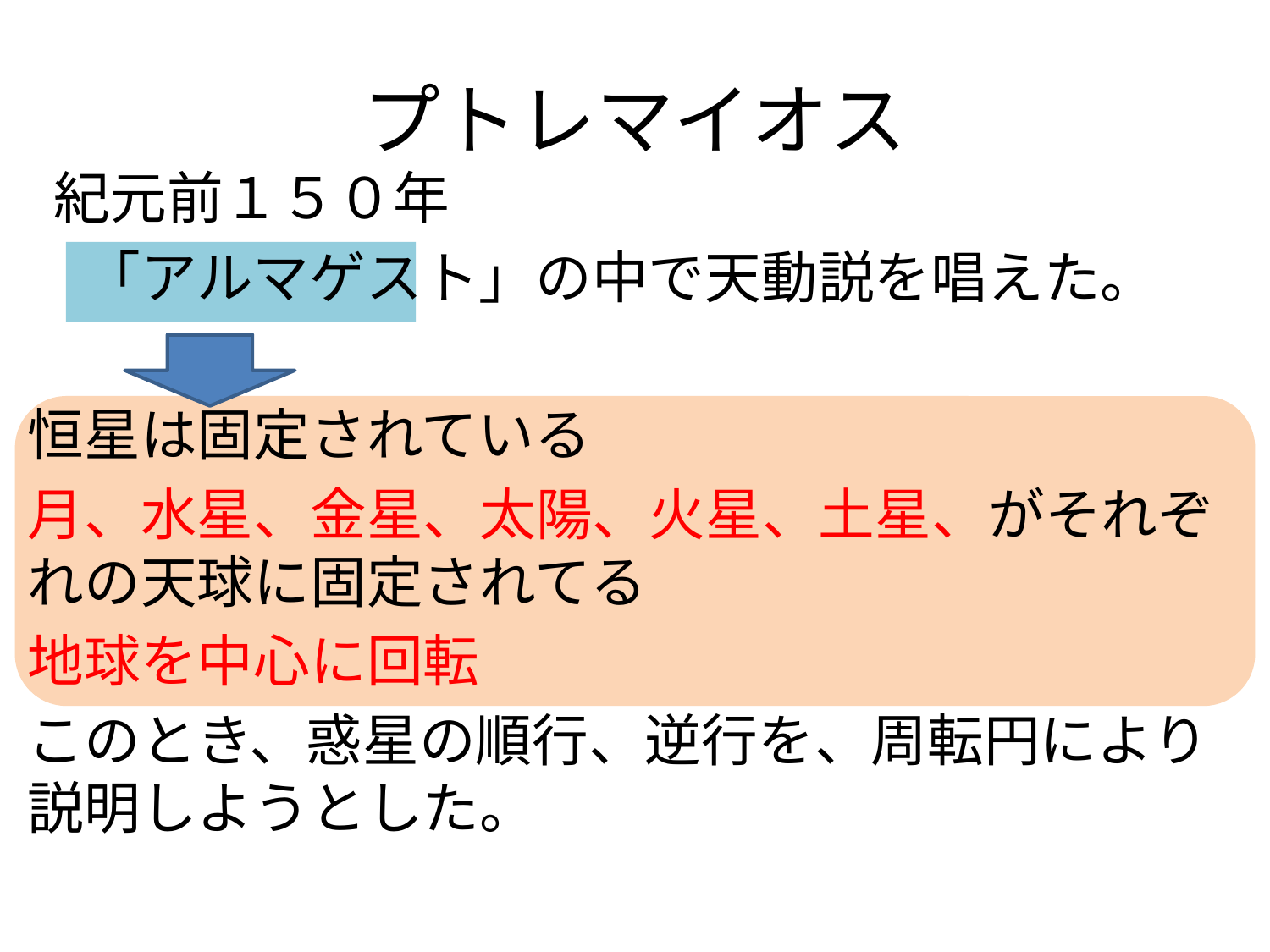

# プトレマイオス
 紀元前１５０年
　「アルマゲスト」の中で天動説を唱えた。

恒星は固定されている
月、水星、金星、太陽、火星、土星、がそれぞれの天球に固定されてる
地球を中心に回転
このとき、惑星の順行、逆行を、周転円により説明しようとした。